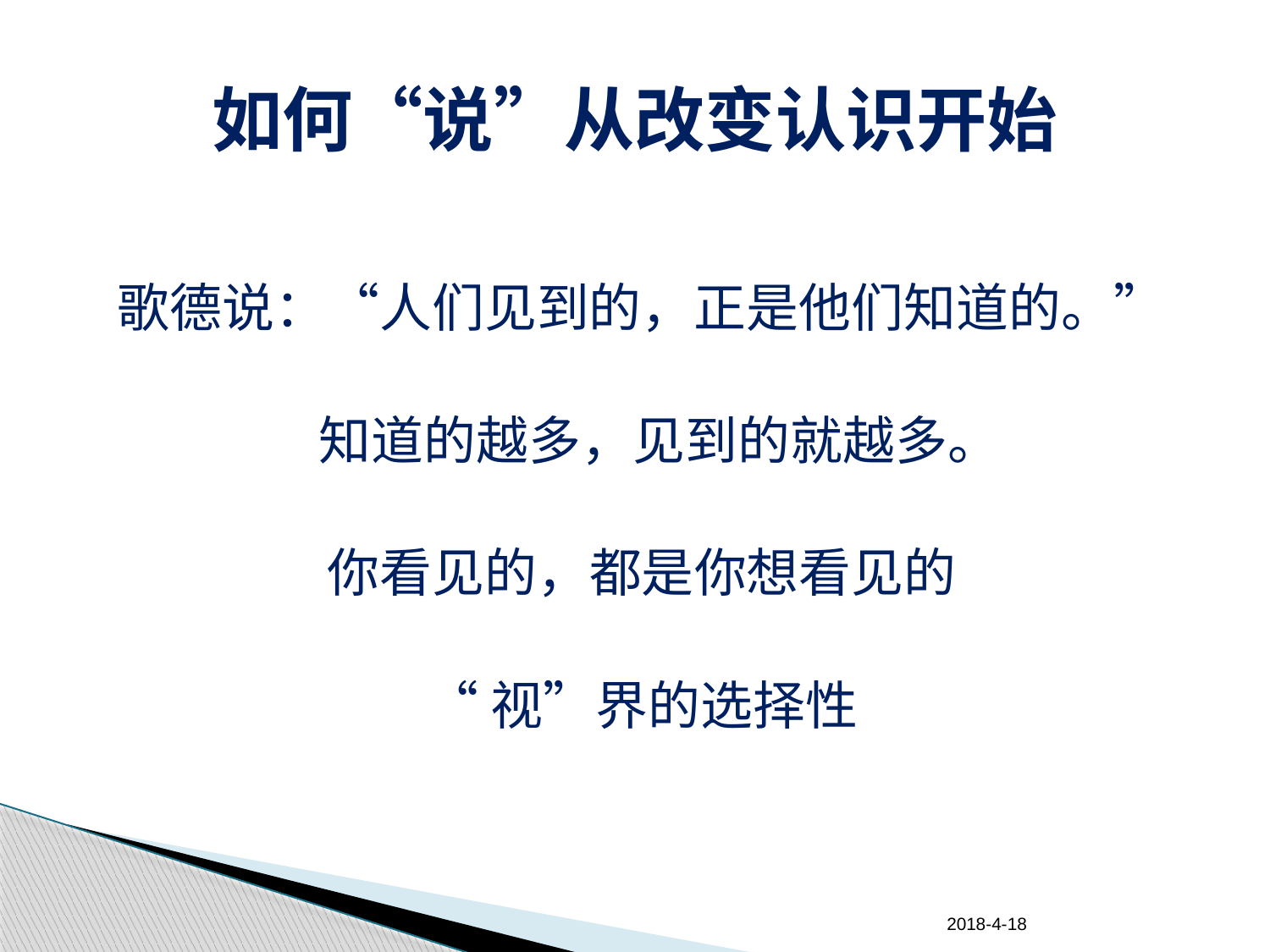

# 如何“说”从改变认识开始
歌德说：“人们见到的，正是他们知道的。”
  知道的越多，见到的就越多。
你看见的，都是你想看见的
“视”界的选择性
2018-4-18